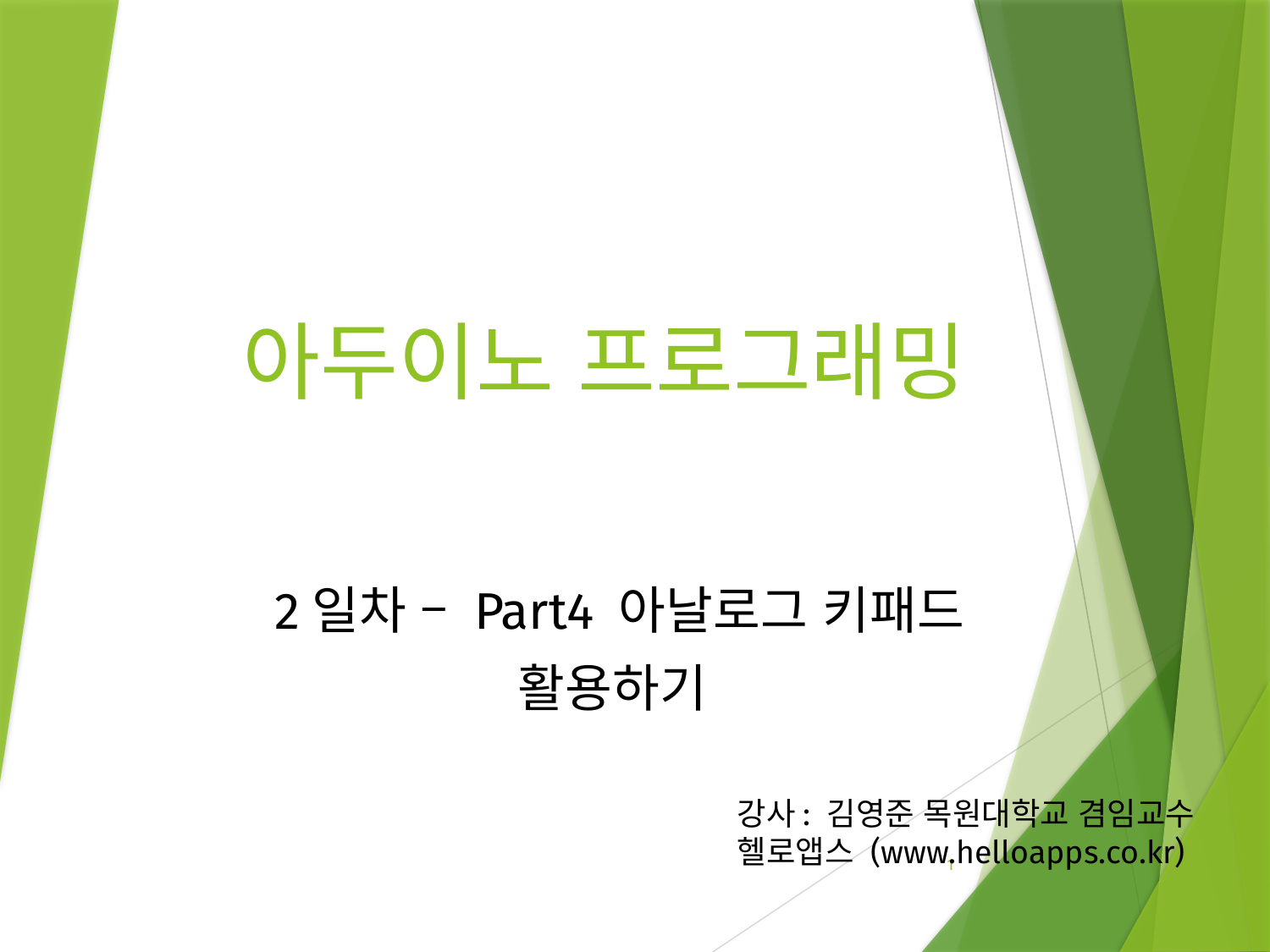

# 아두이노 프로그래밍
2일차 – Part4 아날로그 키패드
활용하기
강사: 김영준 목원대학교 겸임교수
헬로앱스 (www.helloapps.co.kr)
1